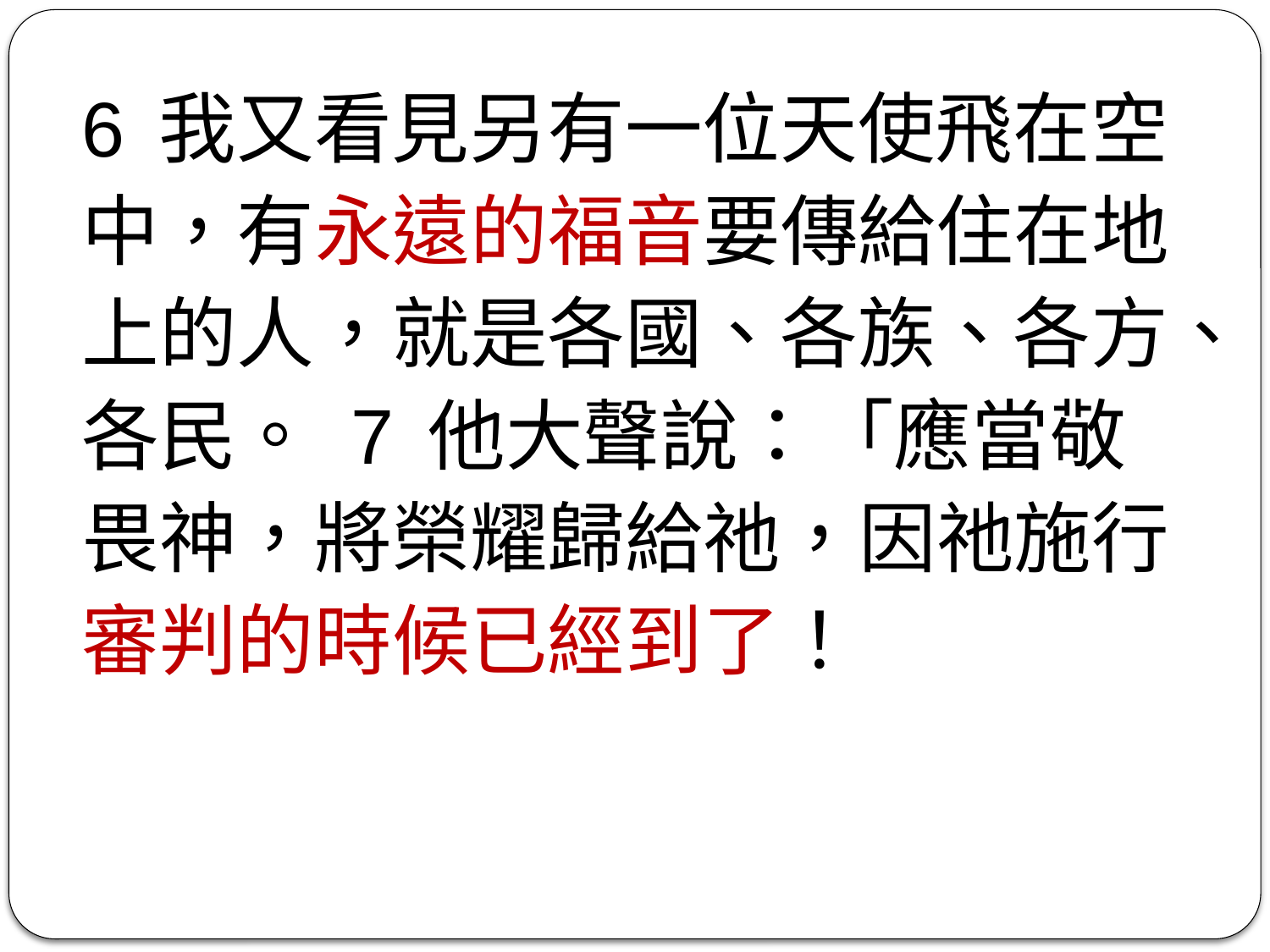

6 我又看見另有一位天使飛在空中，有永遠的福音要傳給住在地上的人，就是各國、各族、各方、各民。 7 他大聲說：「應當敬畏神，將榮耀歸給祂，因祂施行審判的時候已經到了！